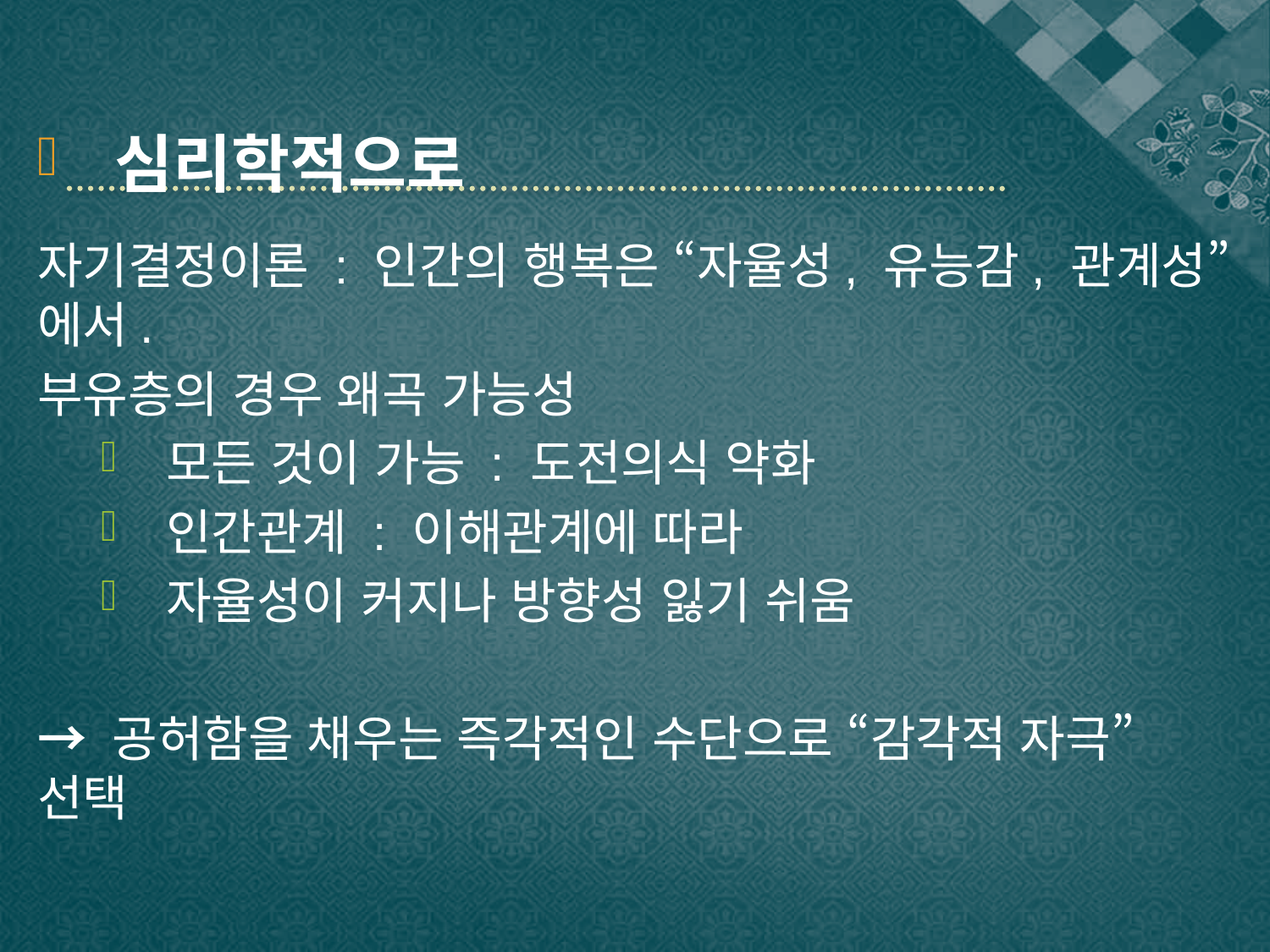

심리학적으로

자기결정이론 : 인간의 행복은 “자율성, 유능감, 관계성”에서.
부유층의 경우 왜곡 가능성
 모든 것이 가능 : 도전의식 약화
 인간관계 : 이해관계에 따라
 자율성이 커지나 방향성 잃기 쉬움

→ 공허함을 채우는 즉각적인 수단으로 “감각적 자극” 선택